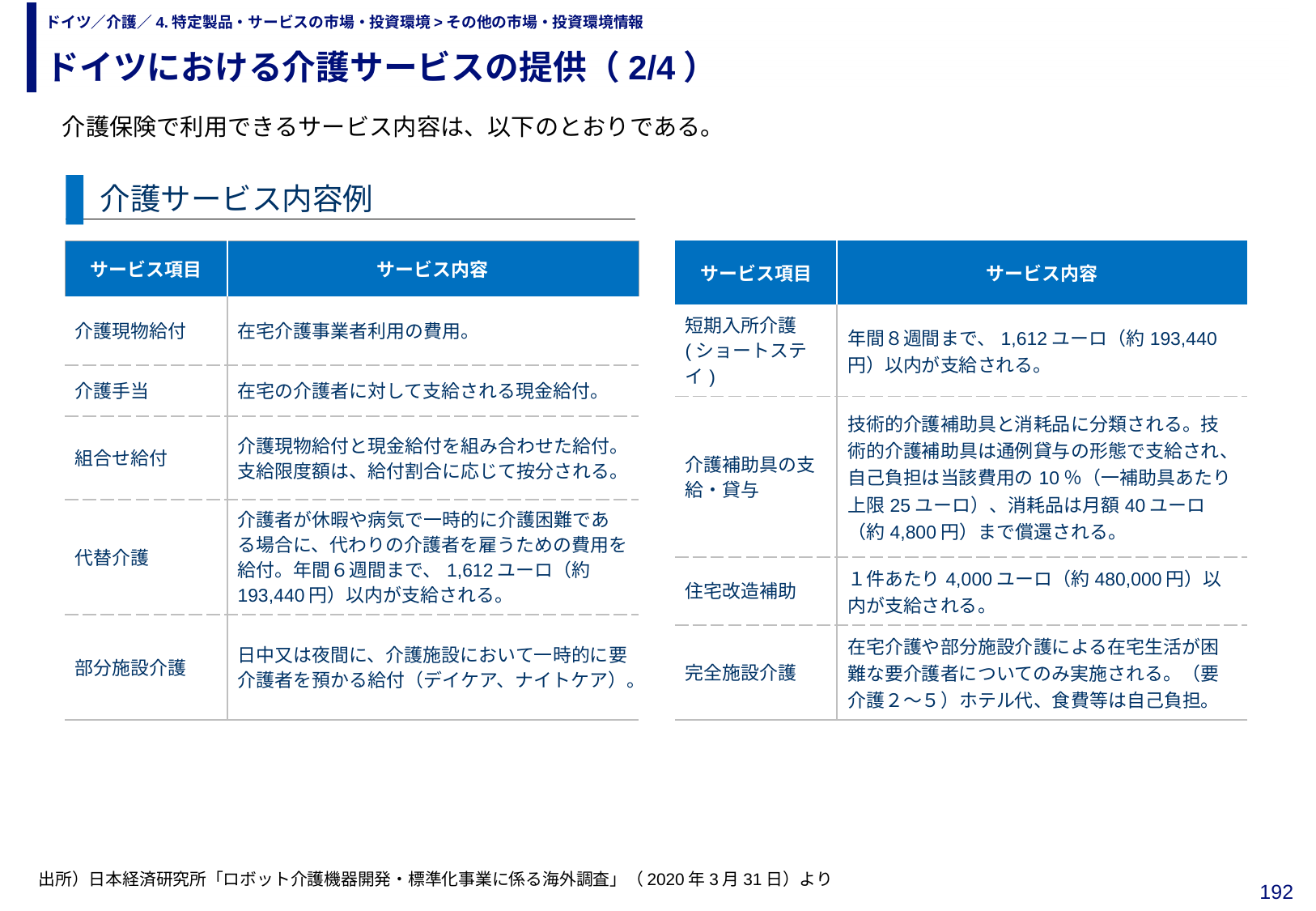

ドイツにおける介護サービスの提供（2/4）
# ドイツ／介護／4.特定製品・サービスの市場・投資環境>その他の市場・投資環境情報
　介護保険で利用できるサービス内容は、以下のとおりである。
介護サービス内容例

| サービス項目 | サービス内容 |
| --- | --- |
| 短期入所介護(ショートステイ) | 年間８週間まで、1,612ユーロ（約193,440円）以内が支給される。 |
| 介護補助具の支給・貸与 | 技術的介護補助具と消耗品に分類される。技術的介護補助具は通例貸与の形態で支給され、自己負担は当該費用の10％（一補助具あたり上限25ユーロ）、消耗品は月額40ユーロ（約4,800円）まで償還される。 |
| 住宅改造補助 | １件あたり4,000ユーロ（約480,000円）以内が支給される。 |
| 完全施設介護 | 在宅介護や部分施設介護による在宅生活が困難な要介護者についてのみ実施される。（要介護２～５）ホテル代、食費等は自己負担。 |
| サービス項目 | サービス内容 |
| --- | --- |
| 介護現物給付 | 在宅介護事業者利用の費用。 |
| 介護手当 | 在宅の介護者に対して支給される現金給付。 |
| 組合せ給付 | 介護現物給付と現金給付を組み合わせた給付。支給限度額は、給付割合に応じて按分される。 |
| 代替介護 | 介護者が休暇や病気で一時的に介護困難である場合に、代わりの介護者を雇うための費用を給付。年間６週間まで、1,612ユーロ（約193,440円）以内が支給される。 |
| 部分施設介護 | 日中又は夜間に、介護施設において一時的に要介護者を預かる給付（デイケア、ナイトケア）。 |
出所）日本経済研究所「ロボット介護機器開発・標準化事業に係る海外調査」（2020年3月31日）より